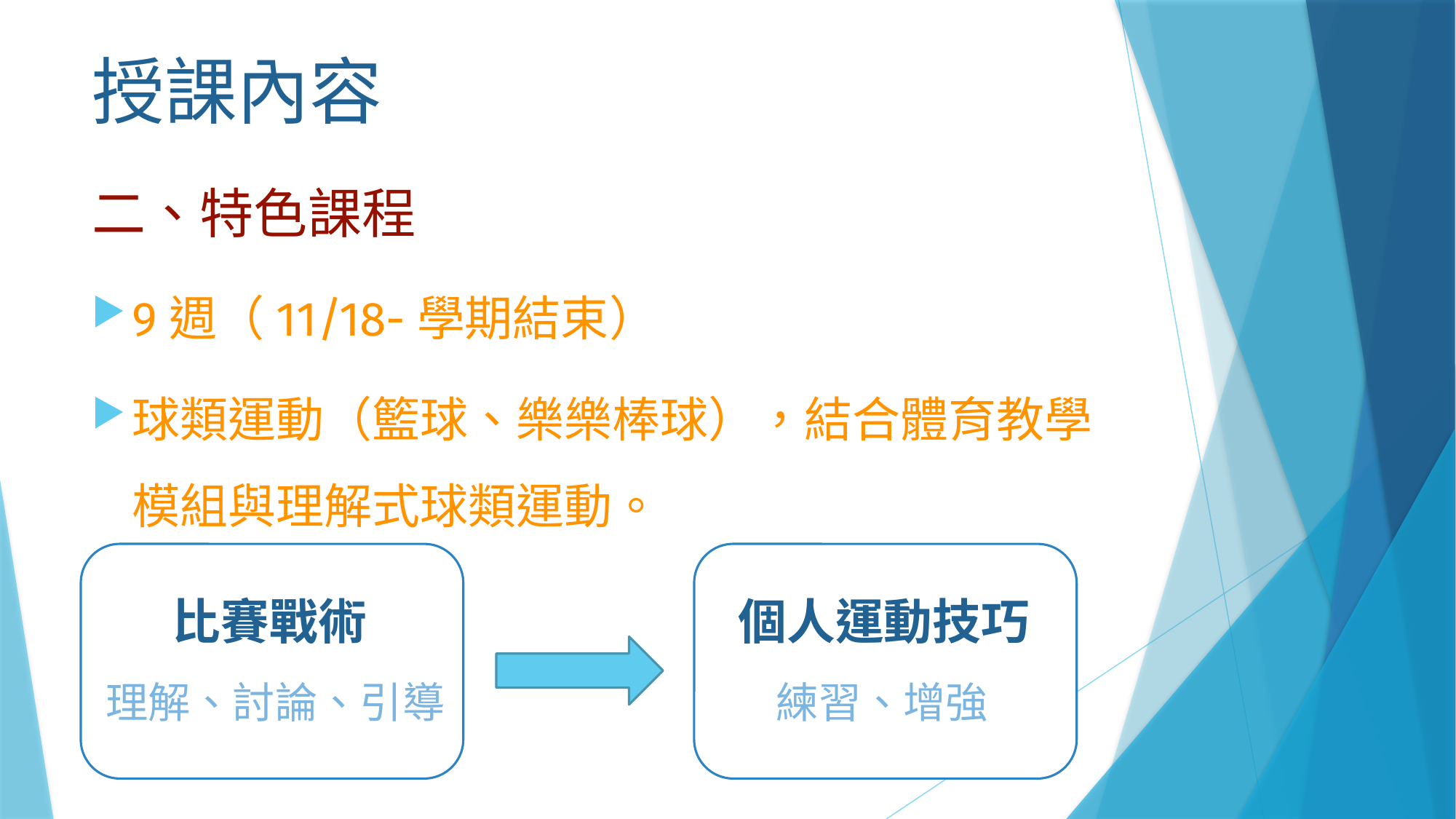

# 授課內容
二、特色課程
9週（11/18-學期結束）
球類運動（籃球、樂樂棒球），結合體育教學模組與理解式球類運動。

比賽戰術
個人運動技巧

理解、討論、引導
練習、增強